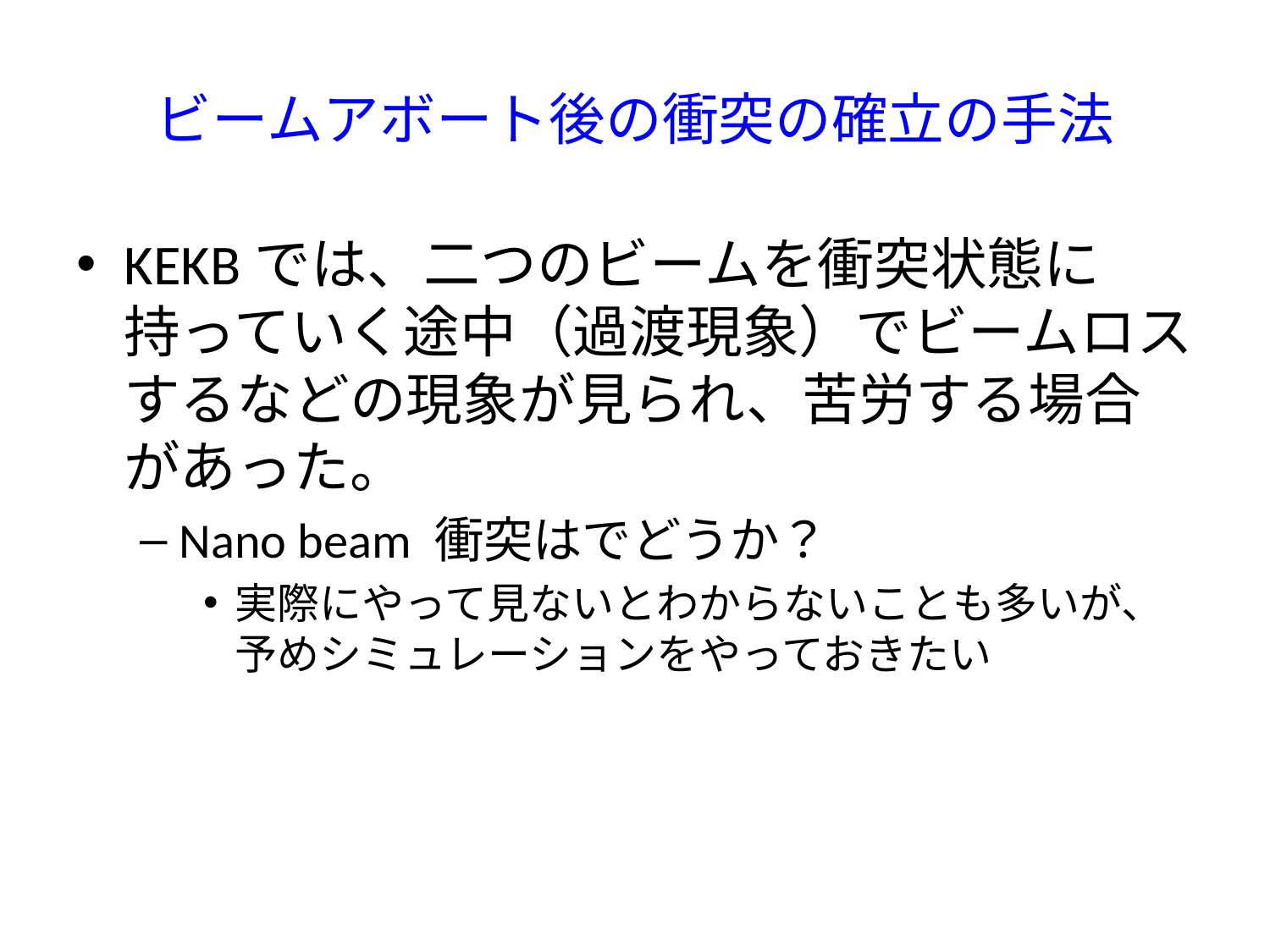

# ビームアボート後の衝突の確立の手法
KEKBでは、二つのビームを衝突状態に持っていく途中（過渡現象）でビームロスするなどの現象が見られ、苦労する場合があった。
Nano beam 衝突はでどうか？
実際にやって見ないとわからないことも多いが、予めシミュレーションをやっておきたい